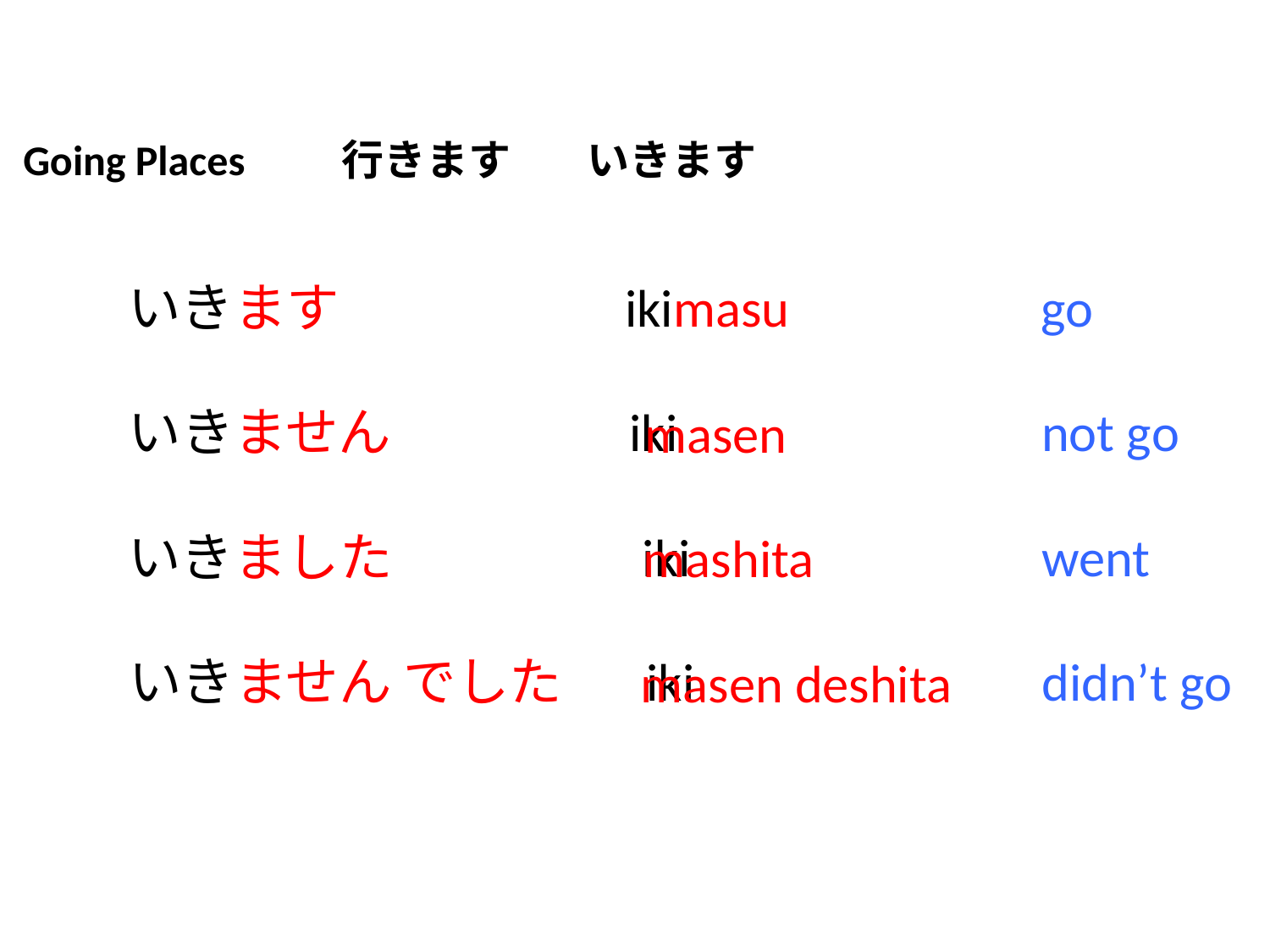

Going Places         行きます        いきます
いきます                       ikimasu             	  go
いきません                   iki           	  	  not go
masen
いきました                    iki              	  	  went
mashita
いきません でした      iki			  didn’t go
masen deshita